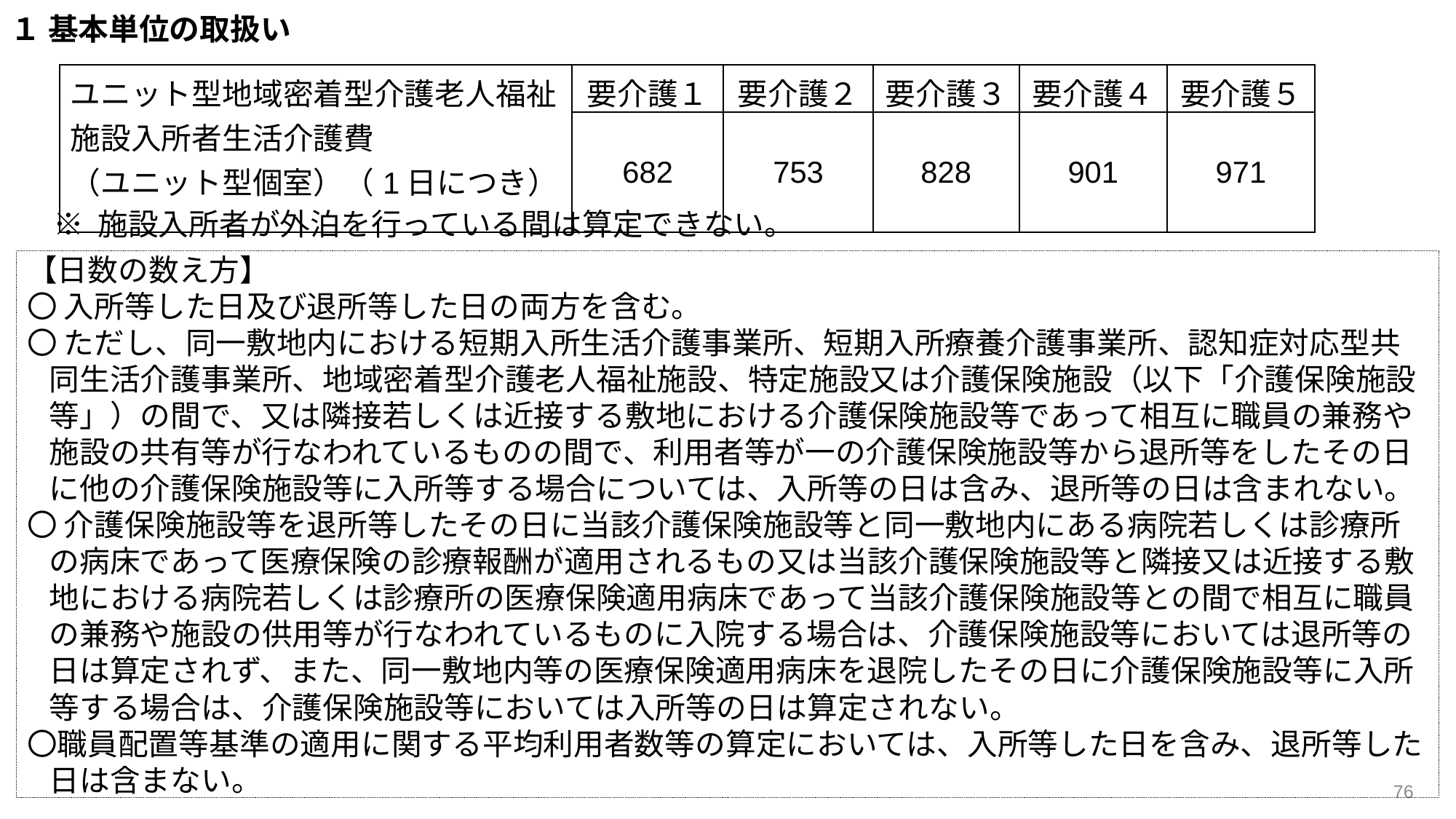

１ 基本単位の取扱い

| ユニット型地域密着型介護老人福祉施設入所者生活介護費 （ユニット型個室）（1日につき） | 要介護１ | 要介護２ | 要介護３ | 要介護４ | 要介護５ |
| --- | --- | --- | --- | --- | --- |
|  | 682 | 753 | 828 | 901 | 971 |
※ 施設入所者が外泊を行っている間は算定できない。
【日数の数え方】
〇 入所等した日及び退所等した日の両方を含む。
〇 ただし、同一敷地内における短期入所生活介護事業所、短期入所療養介護事業所、認知症対応型共同生活介護事業所、地域密着型介護老人福祉施設、特定施設又は介護保険施設（以下「介護保険施設等」）の間で、又は隣接若しくは近接する敷地における介護保険施設等であって相互に職員の兼務や施設の共有等が行なわれているものの間で、利用者等が一の介護保険施設等から退所等をしたその日に他の介護保険施設等に入所等する場合については、入所等の日は含み、退所等の日は含まれない。
〇 介護保険施設等を退所等したその日に当該介護保険施設等と同一敷地内にある病院若しくは診療所の病床であって医療保険の診療報酬が適用されるもの又は当該介護保険施設等と隣接又は近接する敷地における病院若しくは診療所の医療保険適用病床であって当該介護保険施設等との間で相互に職員の兼務や施設の供用等が行なわれているものに入院する場合は、介護保険施設等においては退所等の日は算定されず、また、同一敷地内等の医療保険適用病床を退院したその日に介護保険施設等に入所等する場合は、介護保険施設等においては入所等の日は算定されない。
〇職員配置等基準の適用に関する平均利用者数等の算定においては、入所等した日を含み、退所等した日は含まない。
76